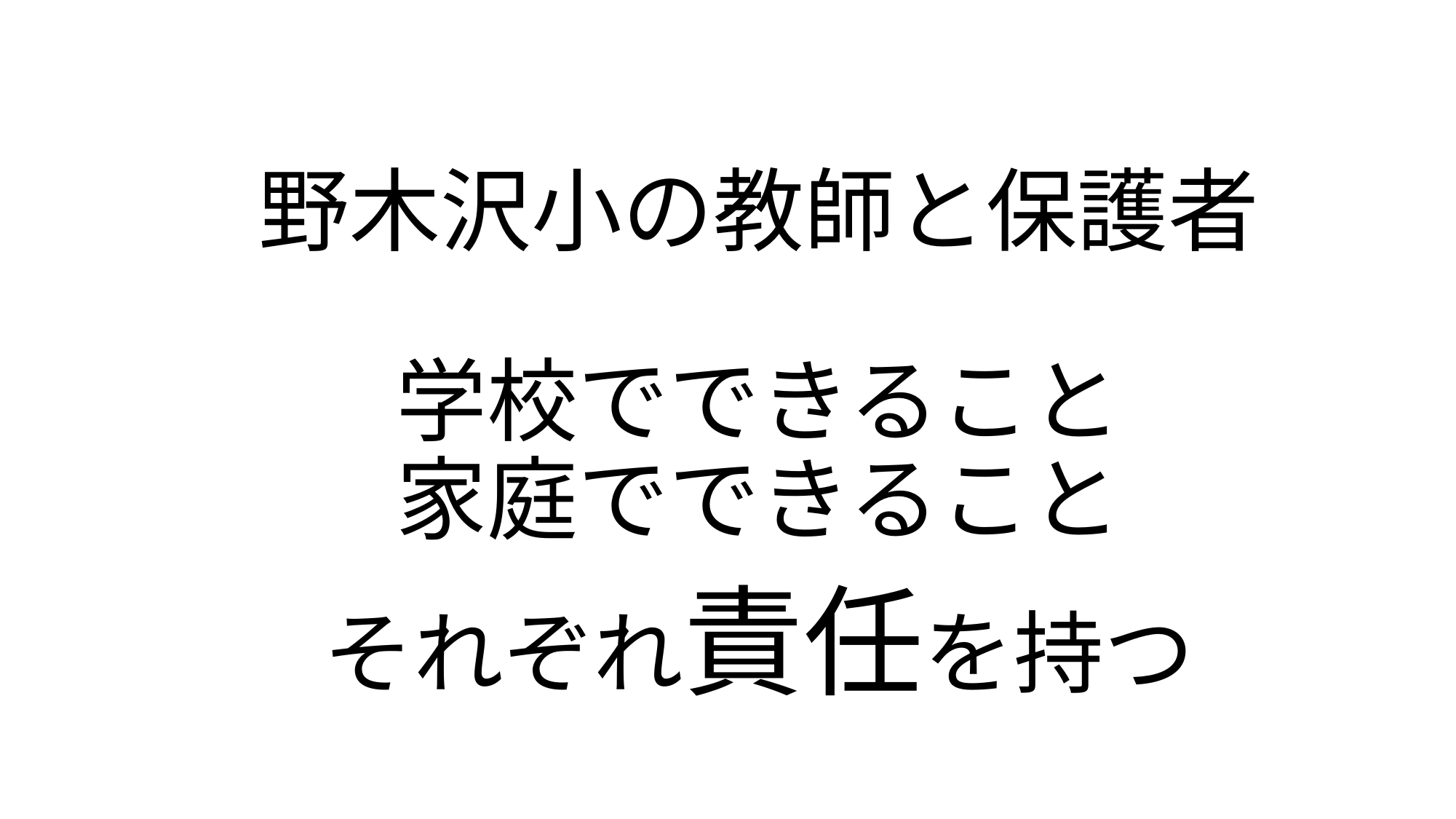

野木沢小の教師と保護者
# 学校でできること 家庭でできること
それぞれ責任を持つ